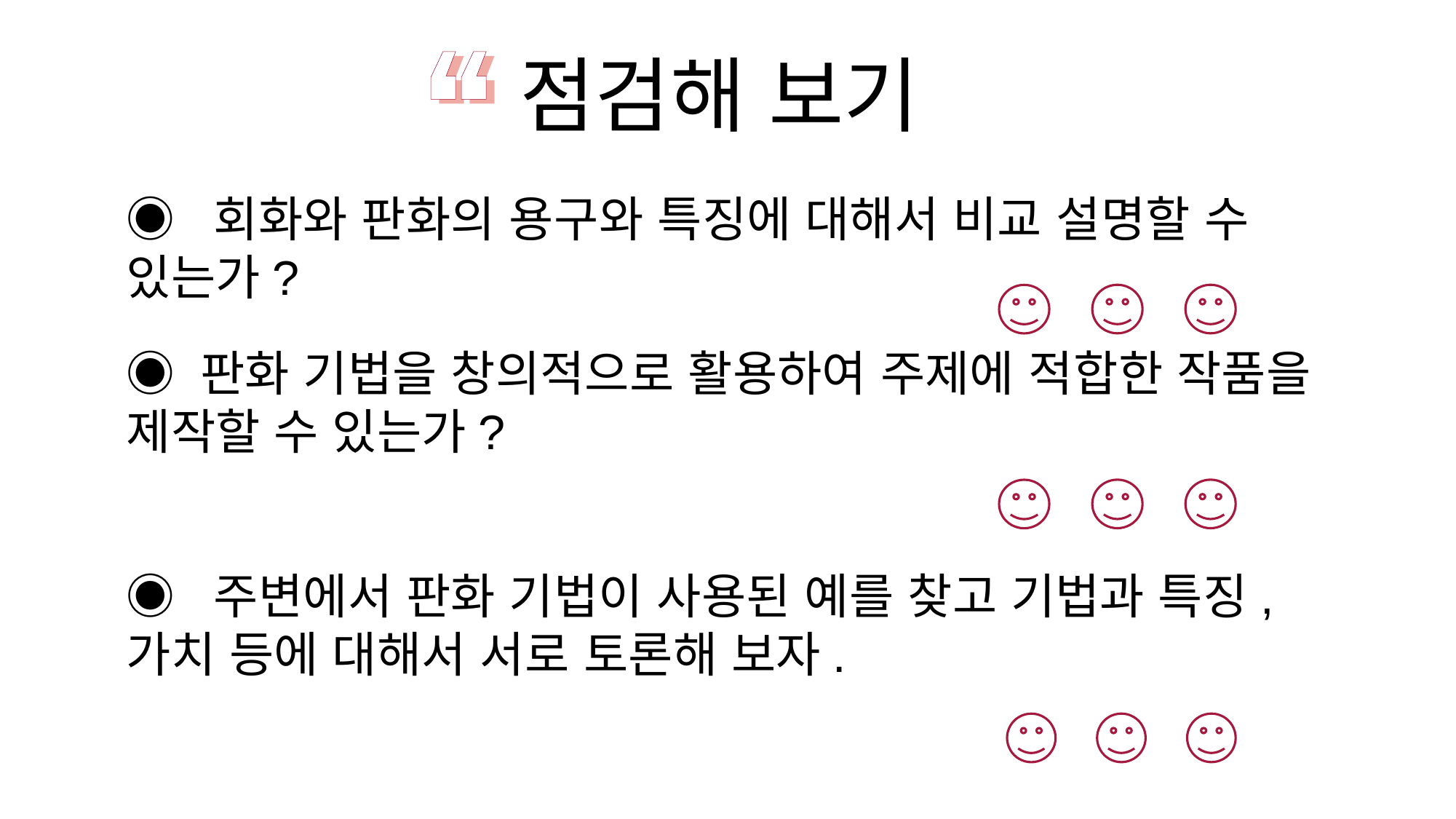

“
“
점검해 보기
◉  회화와 판화의 용구와 특징에 대해서 비교 설명할 수 있는가?

◉ 판화 기법을 창의적으로 활용하여 주제에 적합한 작품을 제작할 수 있는가?

◉  주변에서 판화 기법이 사용된 예를 찾고 기법과 특징, 가치 등에 대해서 서로 토론해 보자.